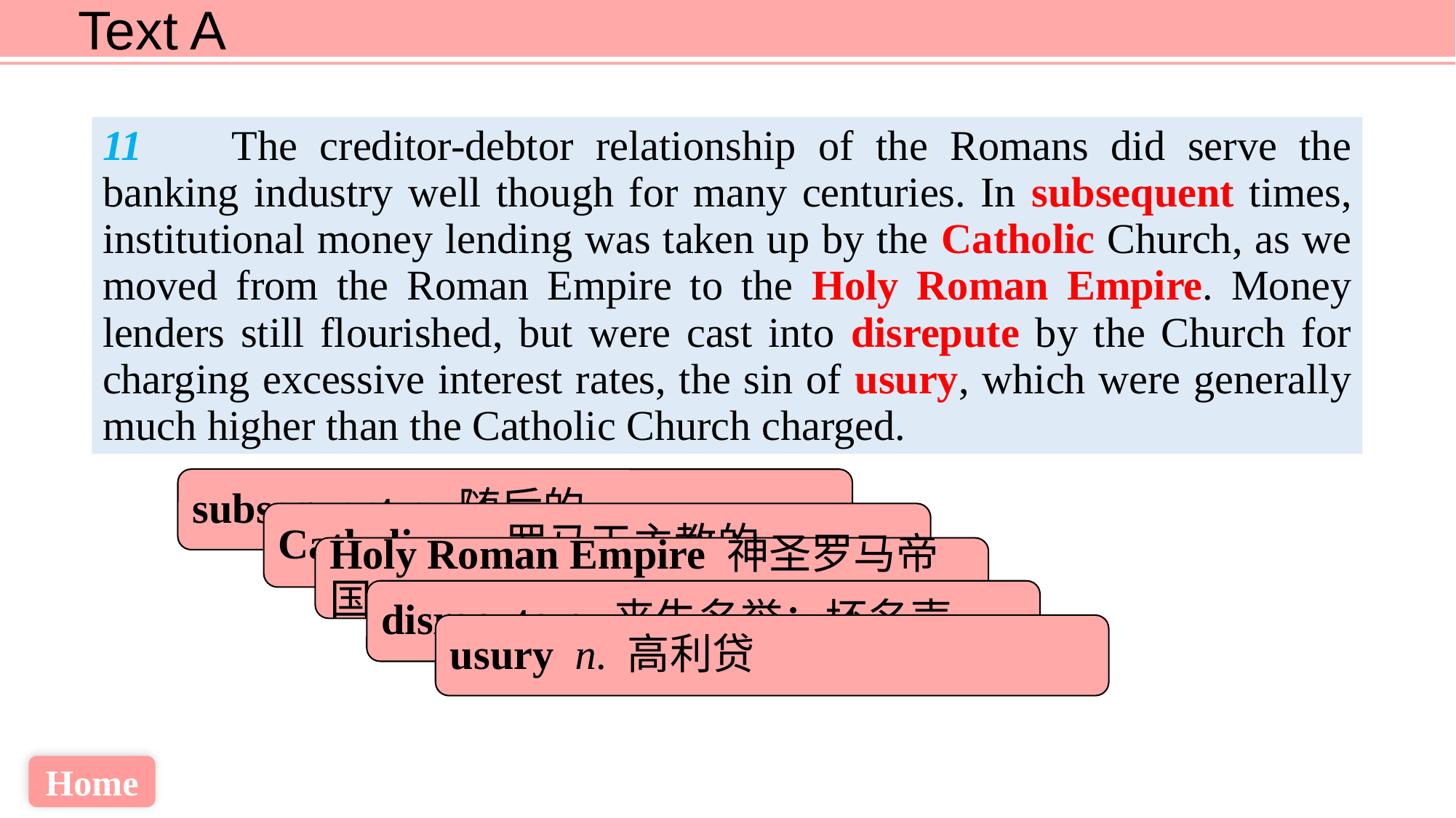

11    The creditor-debtor relationship of the Romans did serve the banking industry well though for many centuries. In subsequent times, institutional money lending was taken up by the Catholic Church, as we moved from the Roman Empire to the Holy Roman Empire. Money lenders still flourished, but were cast into disrepute by the Church for charging excessive interest rates, the sin of usury, which were generally much higher than the Catholic Church charged.

subsequent a. 随后的
Catholic  a. 罗马天主教的
Holy Roman Empire 神圣罗马帝国
disrepute n. 丧失名誉；坏名声
usury  n. 高利贷